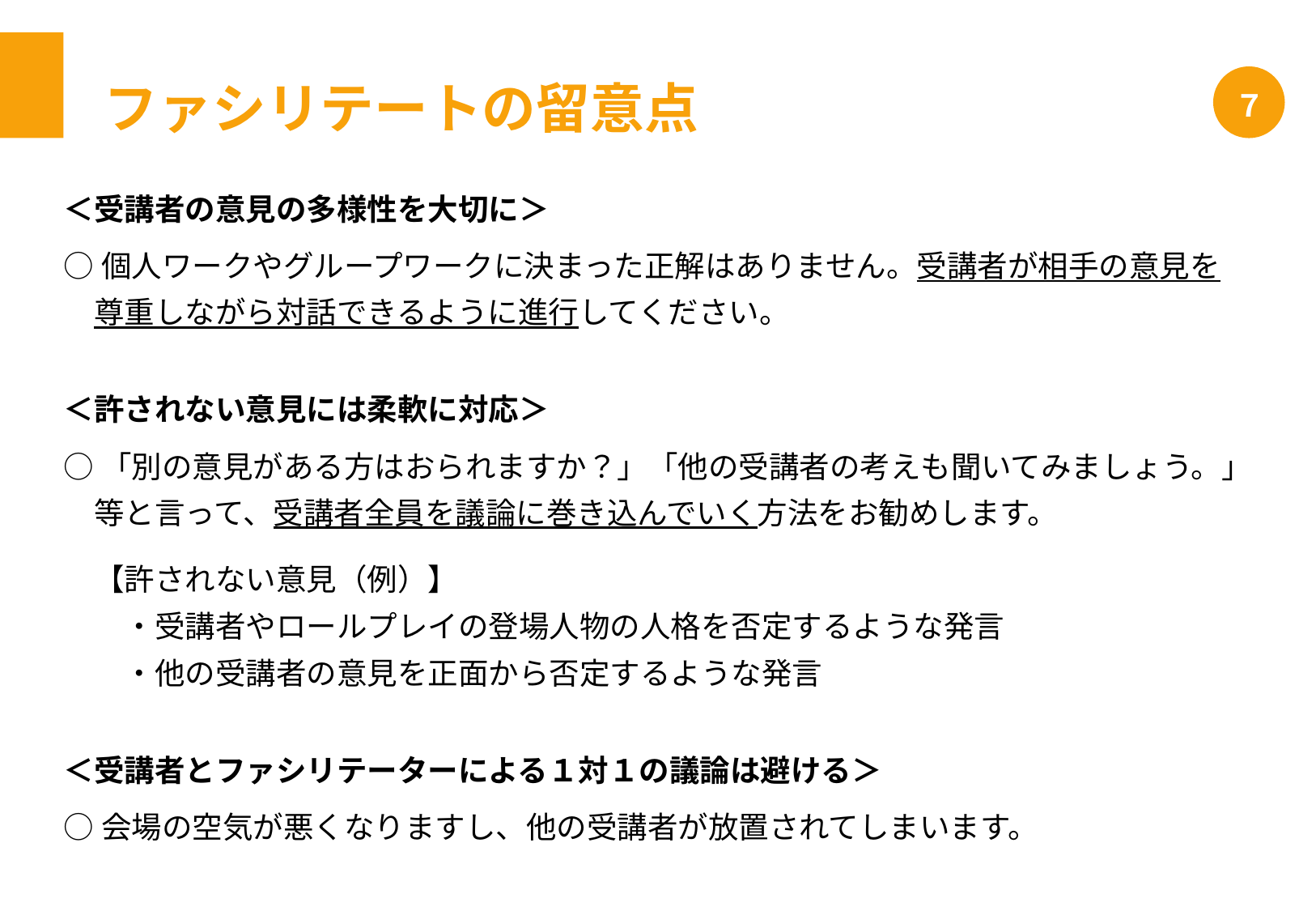

ファシリテートの留意点
７
＜受講者の意見の多様性を大切に＞
○個人ワークやグループワークに決まった正解はありません。受講者が相手の意見を
　尊重しながら対話できるように進行してください。
＜許されない意見には柔軟に対応＞
○「別の意見がある方はおられますか？」「他の受講者の考えも聞いてみましょう。」
　等と言って、受講者全員を議論に巻き込んでいく方法をお勧めします。
　【許されない意見（例）】
　　・受講者やロールプレイの登場人物の人格を否定するような発言
　　・他の受講者の意見を正面から否定するような発言
＜受講者とファシリテーターによる１対１の議論は避ける＞
○会場の空気が悪くなりますし、他の受講者が放置されてしまいます。